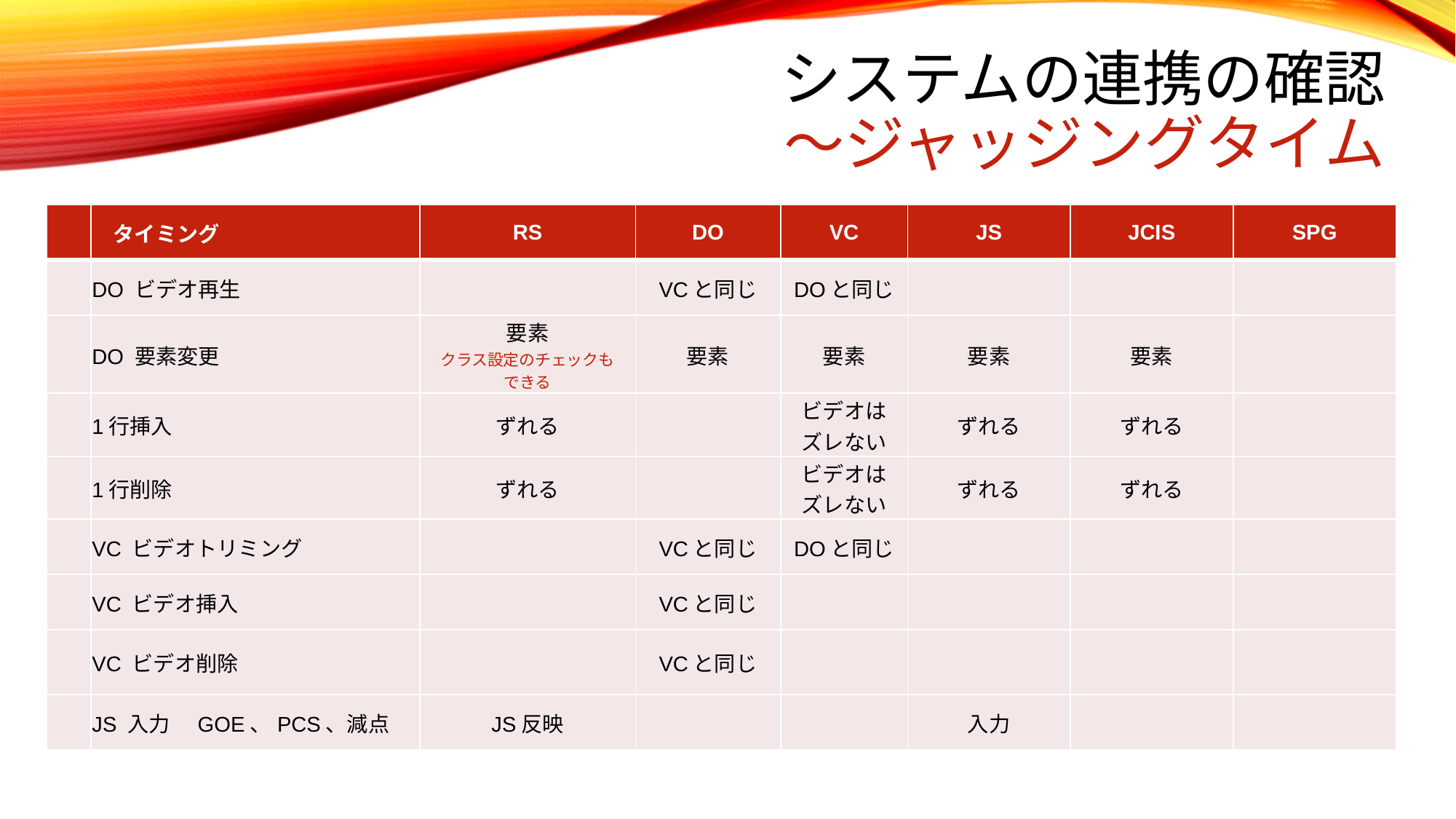

# システムの連携の確認 ～ジャッジングタイム
|  | タイミング | RS | DO | VC | JS | JCIS | SPG |
| --- | --- | --- | --- | --- | --- | --- | --- |
|  | DO ビデオ再生 |  | VCと同じ | DOと同じ |  |  |  |
|  | DO 要素変更 | 要素 クラス設定のチェックも できる | 要素 | 要素 | 要素 | 要素 |  |
|  | 1行挿入 | ずれる |  | ビデオは ズレない | ずれる | ずれる |  |
|  | 1行削除 | ずれる |  | ビデオは ズレない | ずれる | ずれる |  |
|  | VC ビデオトリミング |  | VCと同じ | DOと同じ |  |  |  |
|  | VC ビデオ挿入 |  | VCと同じ |  |  |  |  |
|  | VC ビデオ削除 |  | VCと同じ |  |  |  |  |
|  | JS 入力　GOE、PCS、減点 | JS反映 |  |  | 入力 |  |  |